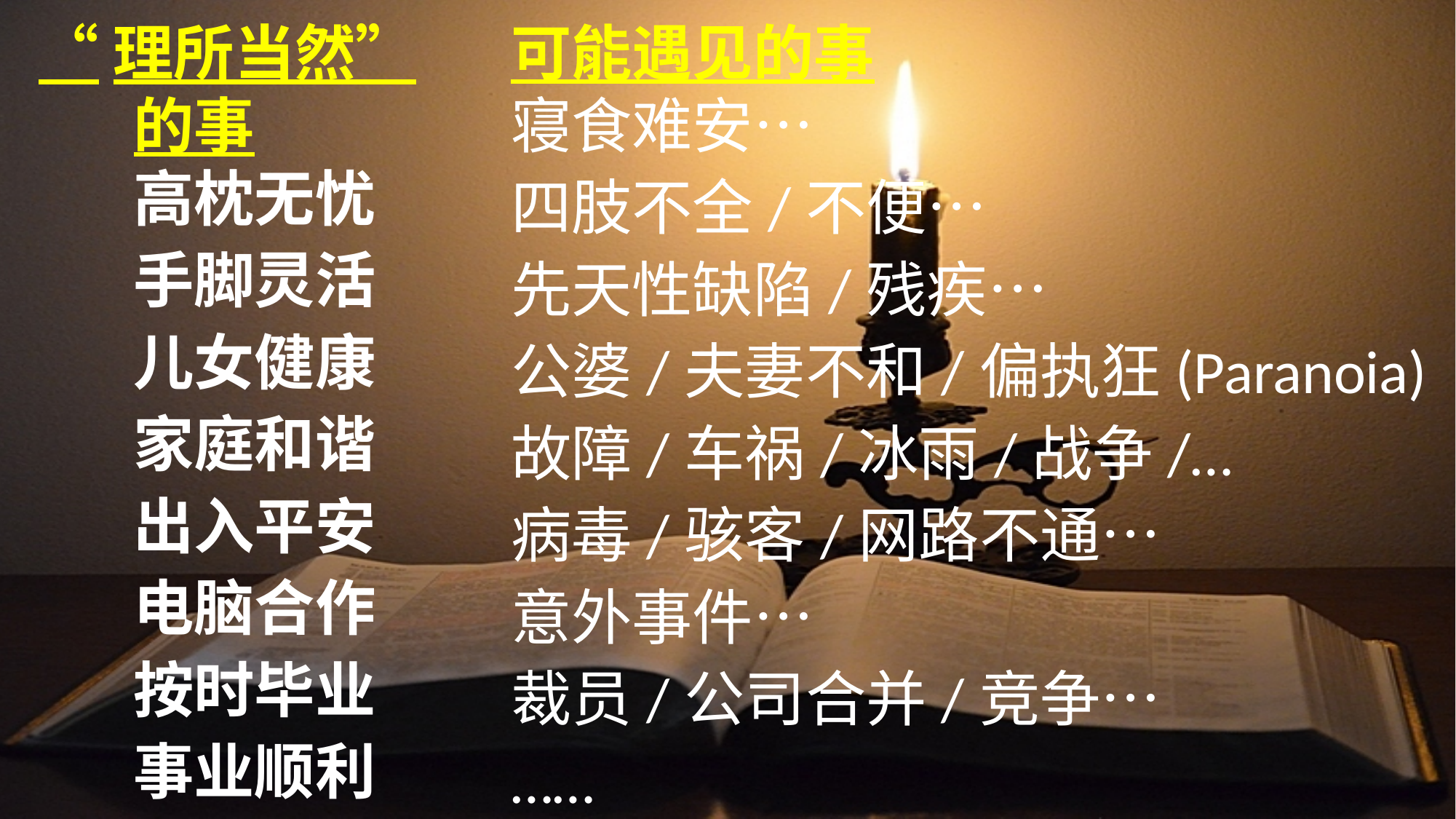

“理所当然”的事
高枕无忧
手脚灵活
儿女健康
家庭和谐
出入平安
电脑合作
按时毕业
事业顺利
……
可能遇见的事
寝食难安…
四肢不全/不便…
先天性缺陷/残疾…
公婆/夫妻不和/偏执狂(Paranoia)
故障/车祸/冰雨/战争/…
病毒/骇客/网路不通…
意外事件…
裁员/公司合并/竞争…
……